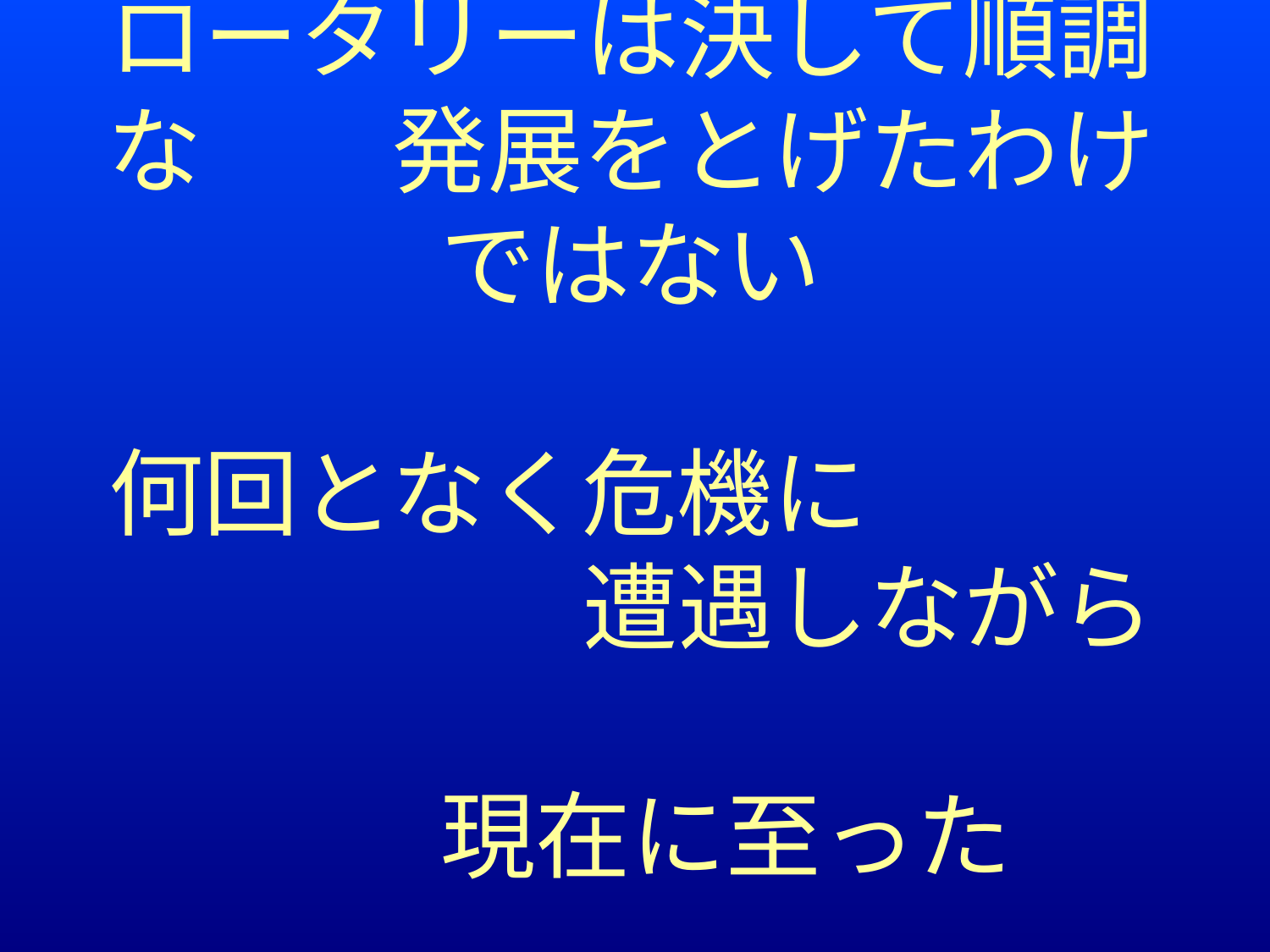

# ロータリーは決して順調な　　発展をとげたわけではない 何回となく危機に　　　　　　　　遭遇しながら　　　　　　　　　　　　　現在に至った